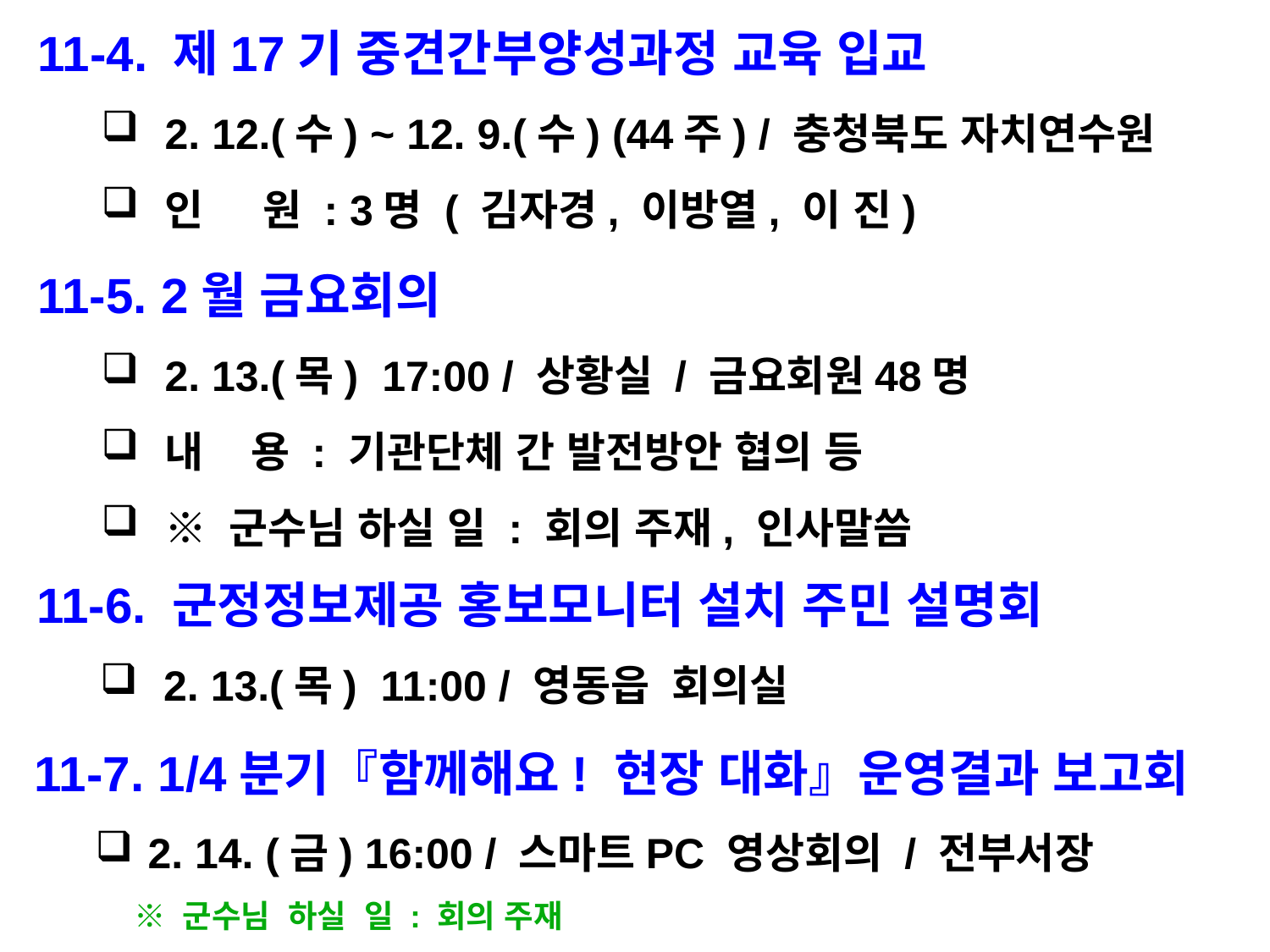

11-4. 제17기 중견간부양성과정 교육 입교
2. 12.(수) ~ 12. 9.(수) (44주) / 충청북도 자치연수원
인     원 : 3명 ( 김자경, 이방열, 이 진)
11-5. 2월 금요회의
2. 13.(목)  17:00 / 상황실 / 금요회원48명
내    용 : 기관단체 간 발전방안 협의 등
※ 군수님 하실 일 : 회의 주재, 인사말씀
11-6. 군정정보제공 홍보모니터 설치 주민 설명회
2. 13.(목)  11:00 / 영동읍 회의실

 11-7. 1/4분기『함께해요! 현장 대화』운영결과 보고회
2. 14. (금) 16:00 / 스마트PC 영상회의 / 전부서장
   ※ 군수님  하실  일 : 회의 주재